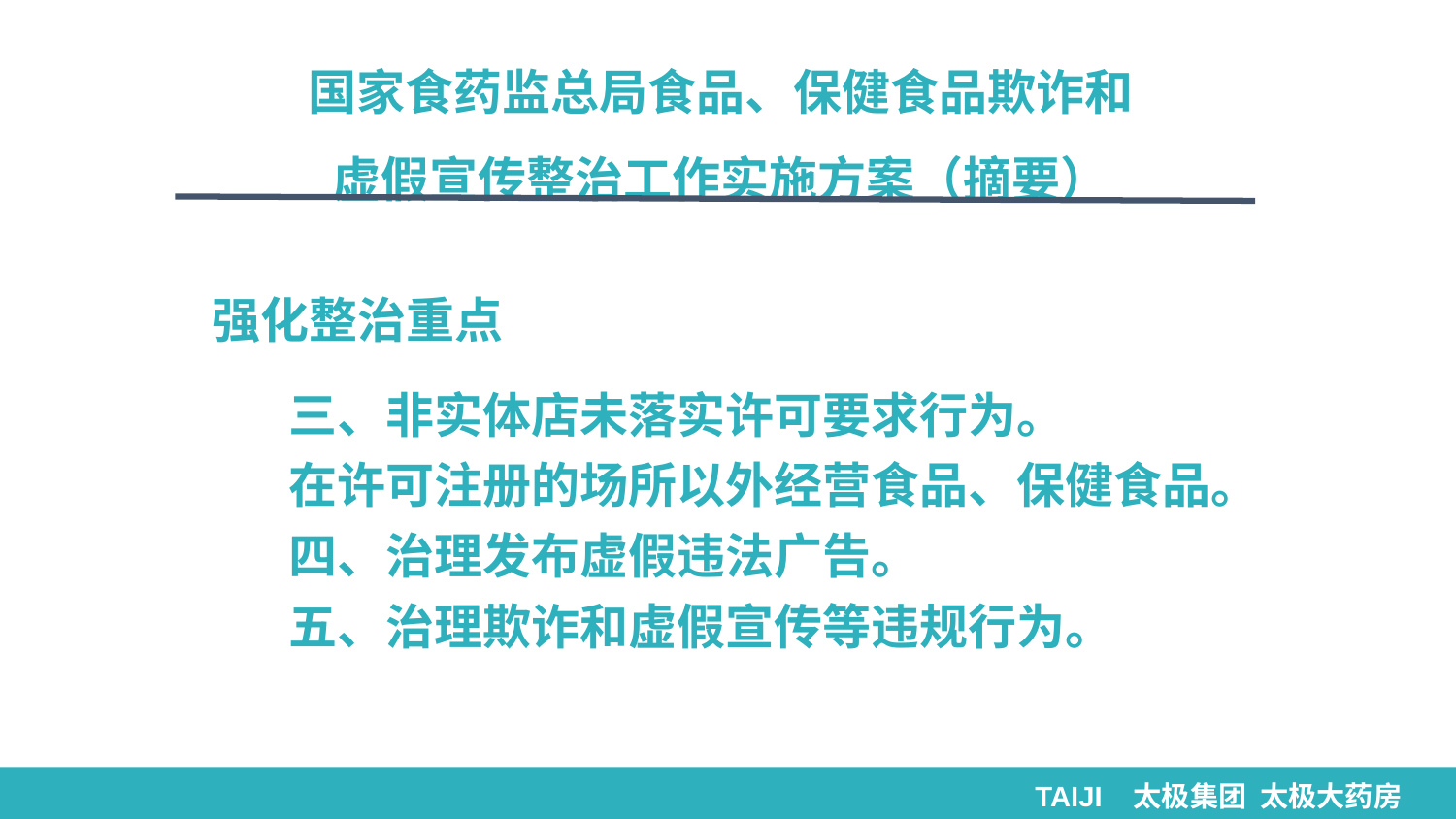

国家食药监总局食品、保健食品欺诈和
虚假宣传整治工作实施方案（摘要）
强化整治重点
      三、非实体店未落实许可要求行为。
      在许可注册的场所以外经营食品、保健食品。
      四、治理发布虚假违法广告。
      五、治理欺诈和虚假宣传等违规行为。

TAIJI   太极集团  太极大药房